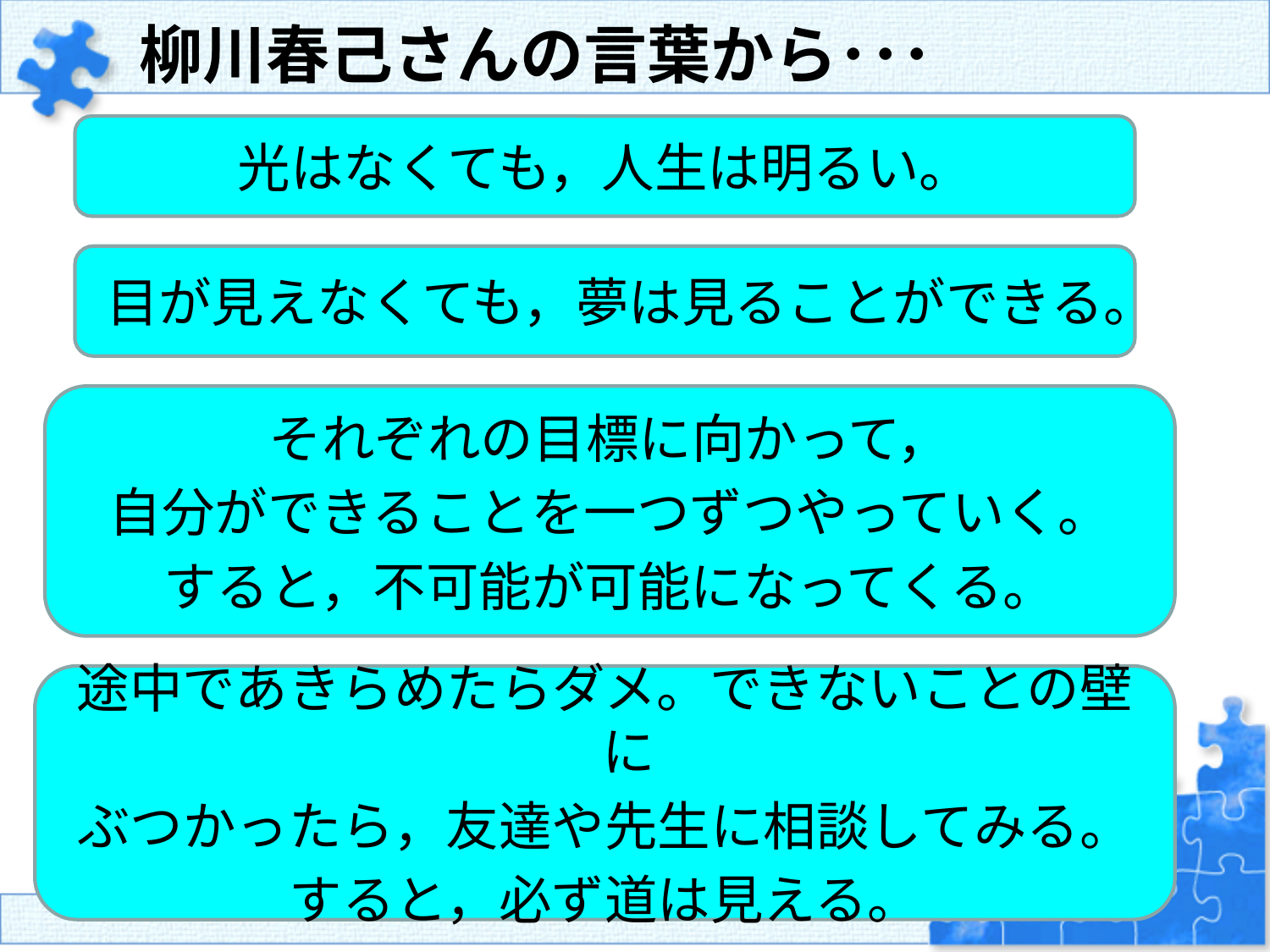

柳川春己さんの言葉から･･･
光はなくても，人生は明るい。
目が見えなくても，夢は見ることができる。
それぞれの目標に向かって，
自分ができることを一つずつやっていく。
すると，不可能が可能になってくる。
途中であきらめたらダメ。できないことの壁に
ぶつかったら，友達や先生に相談してみる。
すると，必ず道は見える。